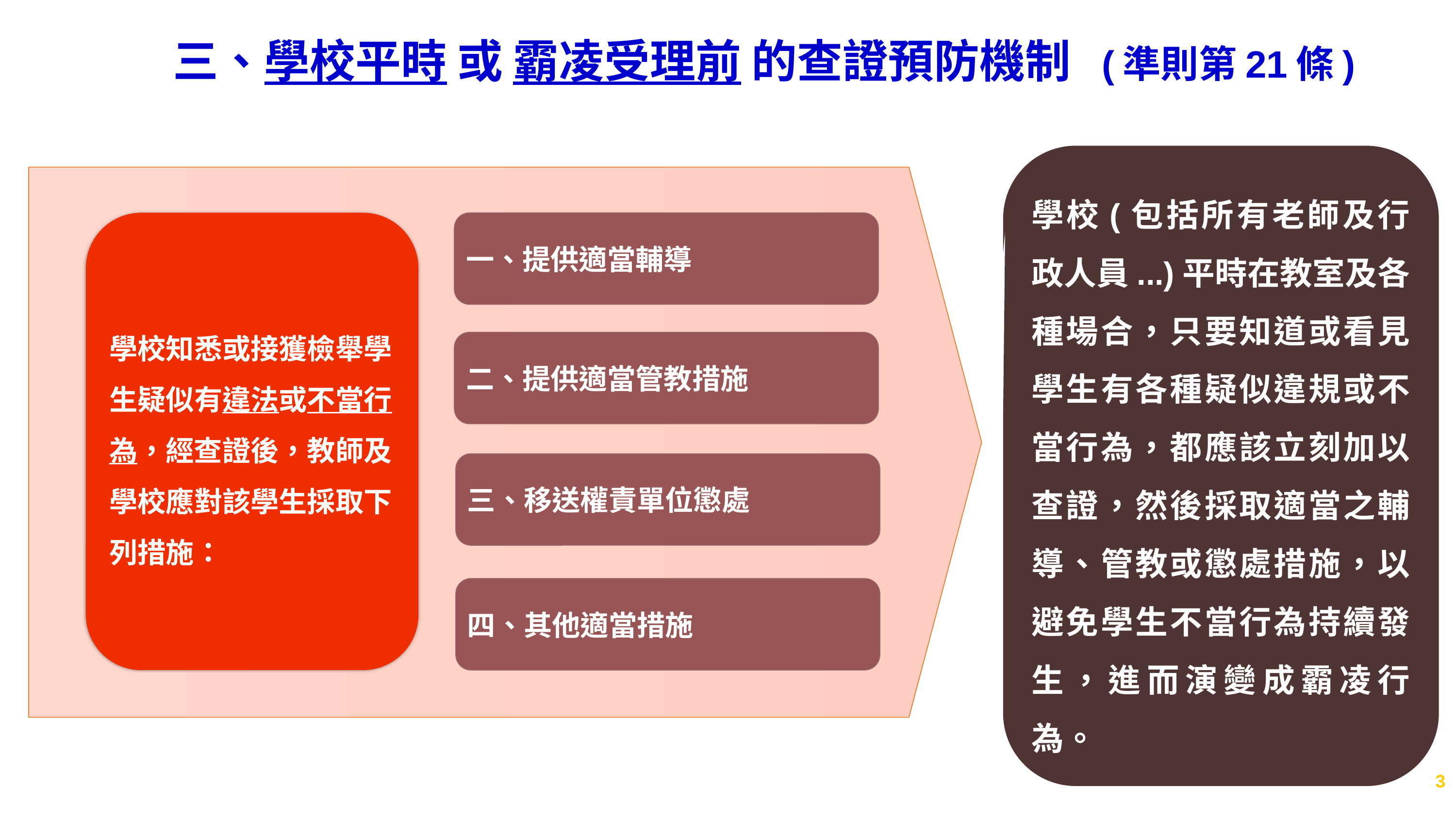

三、學校平時 或 霸凌受理前 的查證預防機制  (準則第21條)
學校(包括所有老師及行政人員...)平時在教室及各種場合，只要知道或看見學生有各種疑似違規或不當行為，都應該立刻加以查證，然後採取適當之輔導、管教或懲處措施，以避免學生不當行為持續發生，進而演變成霸凌行為。

學校知悉或接獲檢舉學生疑似有違法或不當行為，經查證後，教師及學校應對該學生採取下列措施：
一、提供適當輔導
二、提供適當管教措施
三、移送權責單位懲處
四、其他適當措施
3